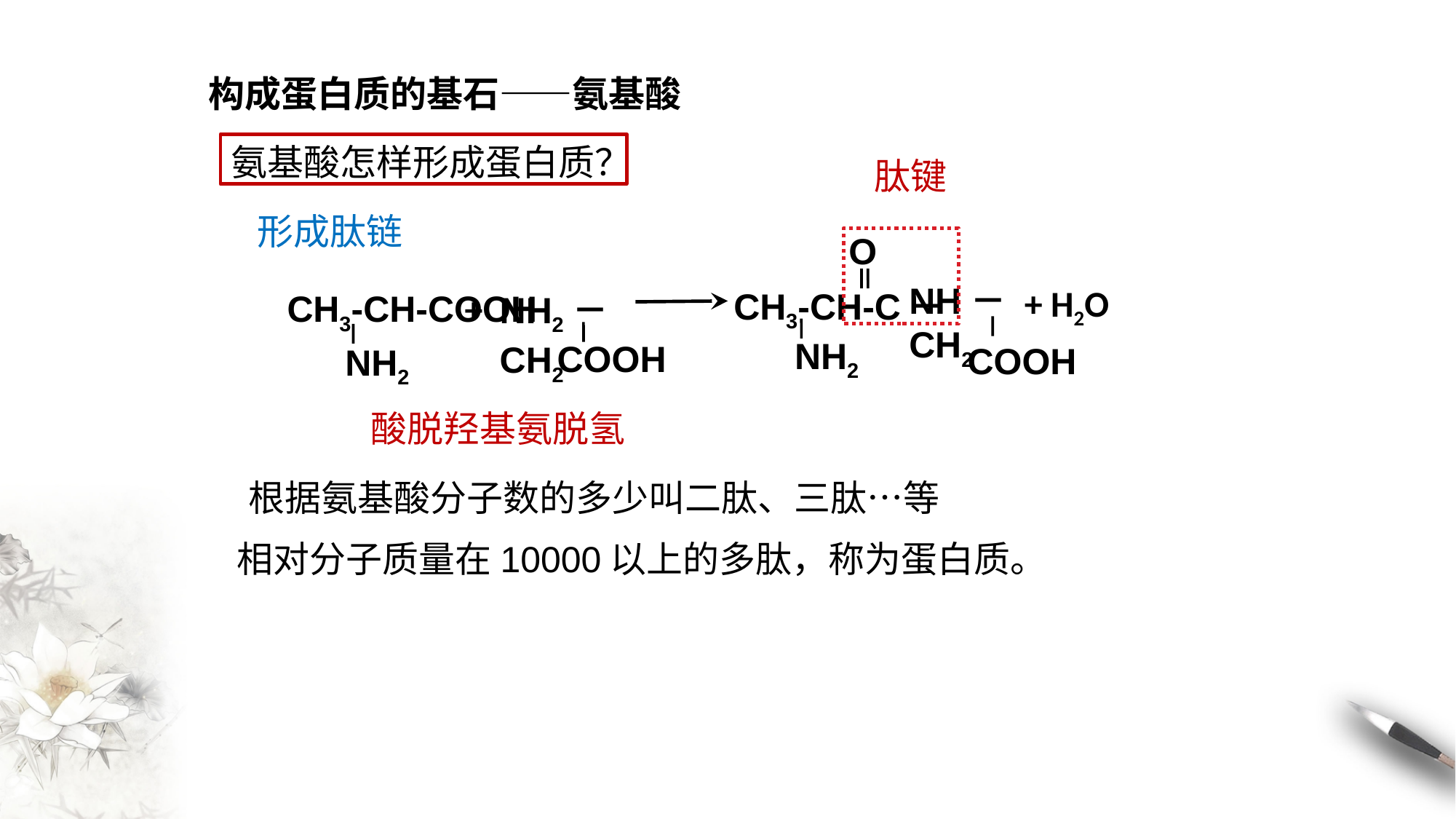

构成蛋白质的基石——氨基酸
氨基酸怎样形成蛋白质？
肽键
形成肽链
O

NH－CH2
CH3-CH-C－

NH2
COOH

+ H2O
CH3-CH-COOH

NH2
+
NH2－CH2

COOH
酸脱羟基氨脱氢
根据氨基酸分子数的多少叫二肽、三肽…等
相对分子质量在10000以上的多肽，称为蛋白质。